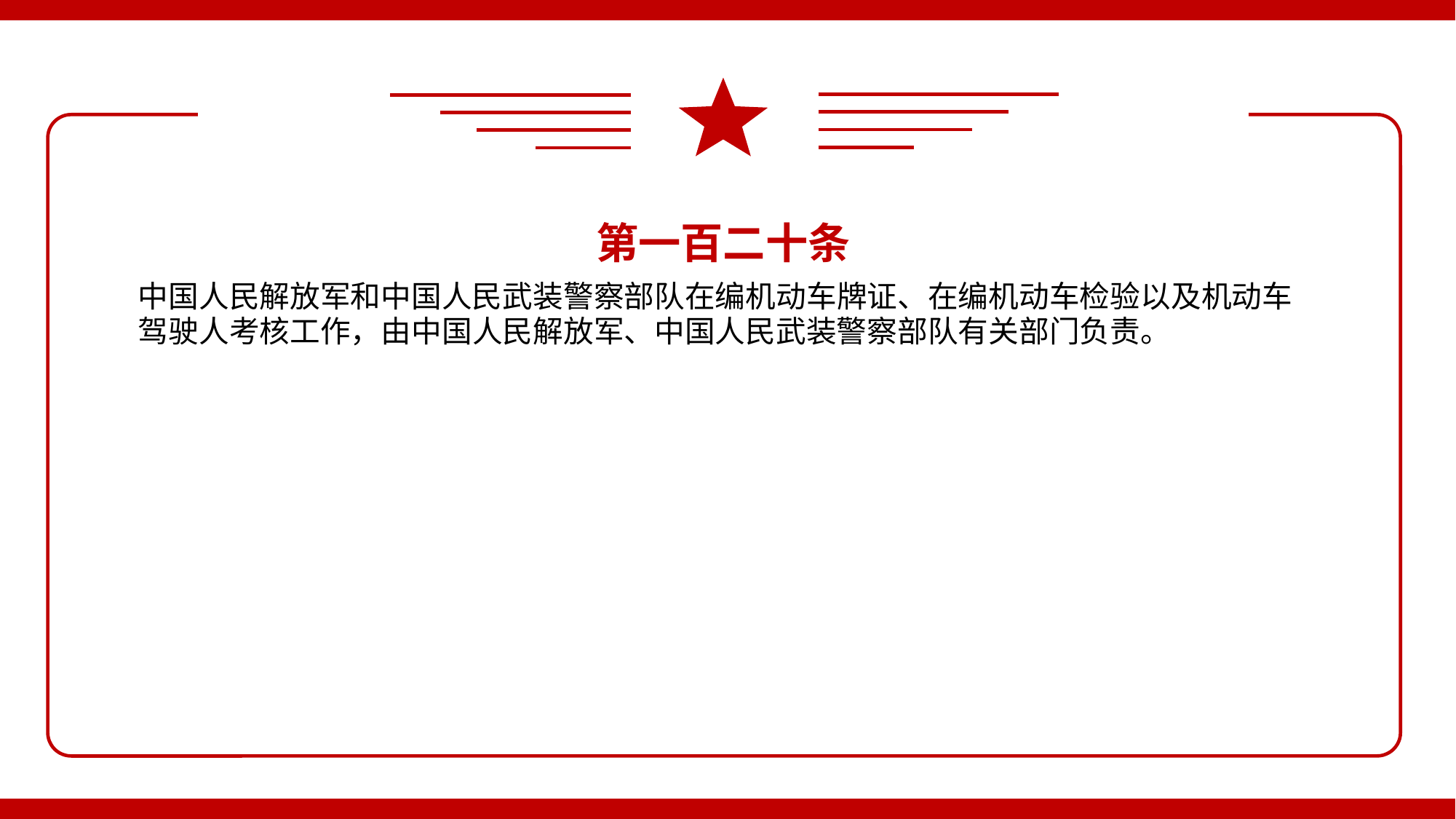

第一百二十条
中国人民解放军和中国人民武装警察部队在编机动车牌证、在编机动车检验以及机动车驾驶人考核工作，由中国人民解放军、中国人民武装警察部队有关部门负责。